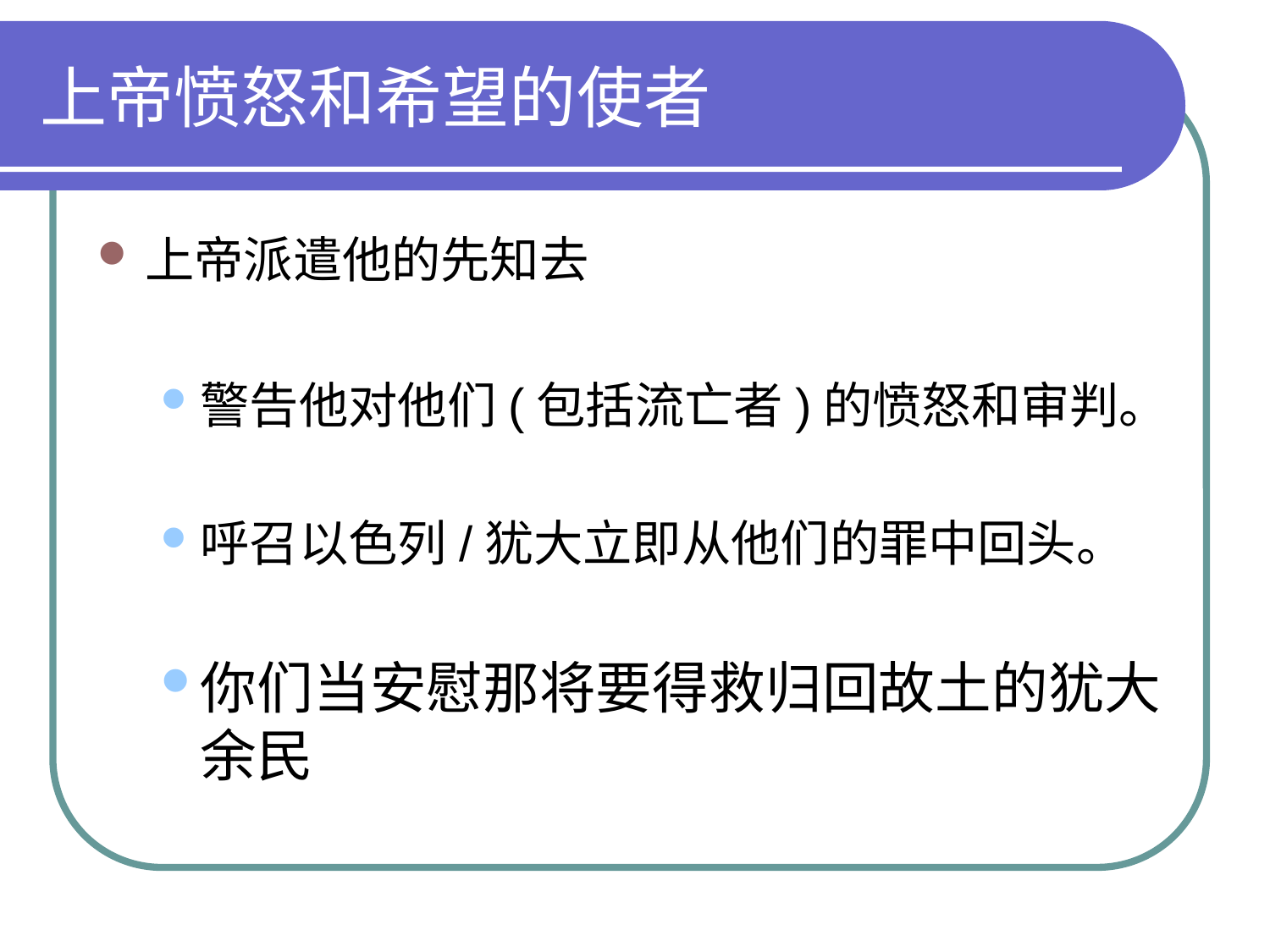

# 上帝愤怒和希望的使者
上帝派遣他的先知去

警告他对他们(包括流亡者)的愤怒和审判。

呼召以色列/犹大立即从他们的罪中回头。

你们当安慰那将要得救归回故土的犹大余民